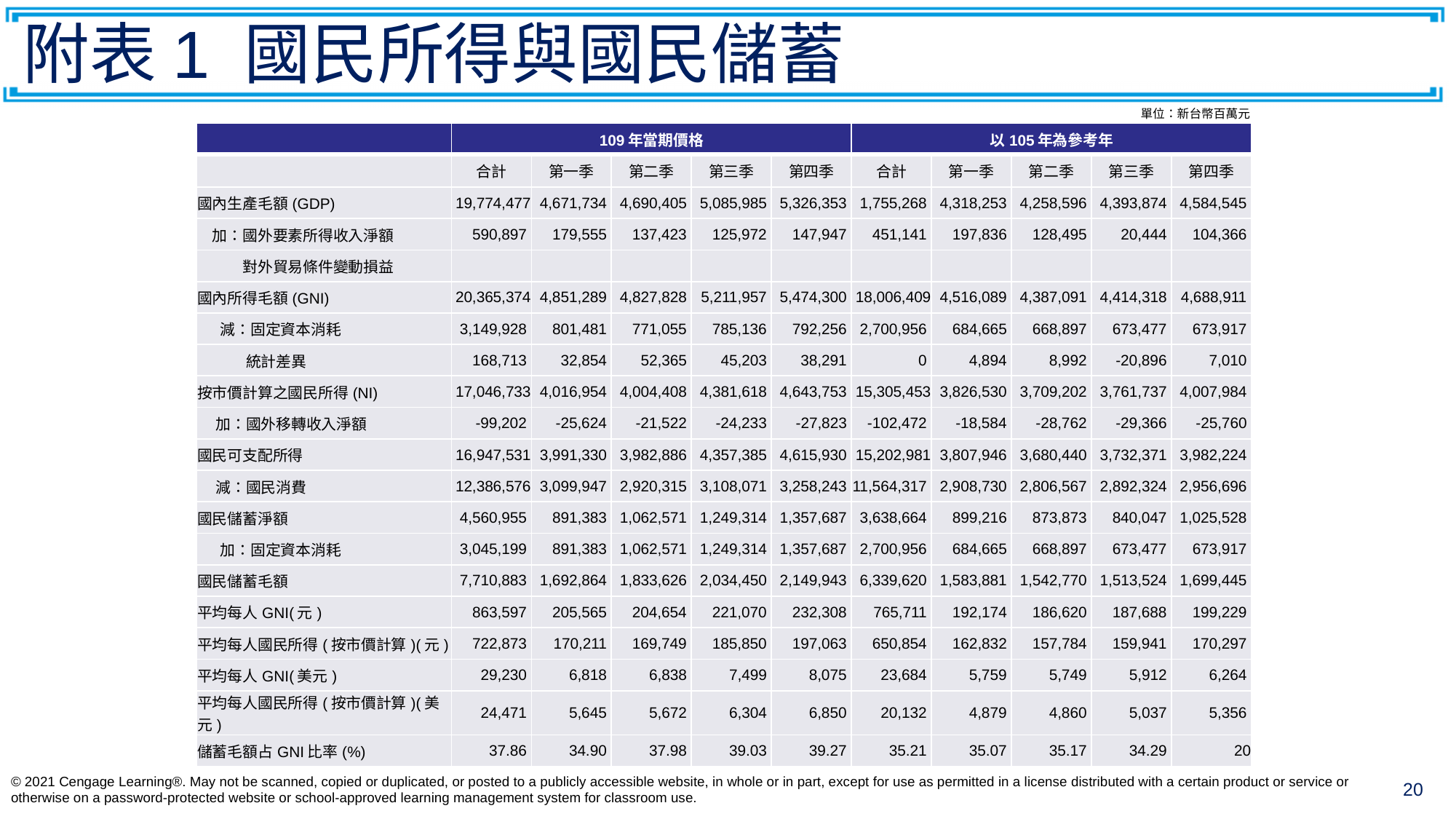

# 附表1 國民所得與國民儲蓄
單位：新台幣百萬元
|  | 109年當期價格 |  |  |  |  | 以105年為參考年 |  |  |  |  |
| --- | --- | --- | --- | --- | --- | --- | --- | --- | --- | --- |
|  | 合計 | 第一季 | 第二季 | 第三季 | 第四季 | 合計 | 第一季 | 第二季 | 第三季 | 第四季 |
| 國內生產毛額(GDP) | 19,774,477 | 4,671,734 | 4,690,405 | 5,085,985 | 5,326,353 | 1,755,268 | 4,318,253 | 4,258,596 | 4,393,874 | 4,584,545 |
| 加：國外要素所得收入淨額 | 590,897 | 179,555 | 137,423 | 125,972 | 147,947 | 451,141 | 197,836 | 128,495 | 20,444 | 104,366 |
| 對外貿易條件變動損益 |  |  |  |  |  |  |  |  |  |  |
| 國內所得毛額(GNI) | 20,365,374 | 4,851,289 | 4,827,828 | 5,211,957 | 5,474,300 | 18,006,409 | 4,516,089 | 4,387,091 | 4,414,318 | 4,688,911 |
| 減：固定資本消耗 | 3,149,928 | 801,481 | 771,055 | 785,136 | 792,256 | 2,700,956 | 684,665 | 668,897 | 673,477 | 673,917 |
| 統計差異 | 168,713 | 32,854 | 52,365 | 45,203 | 38,291 | 0 | 4,894 | 8,992 | -20,896 | 7,010 |
| 按市價計算之國民所得(NI) | 17,046,733 | 4,016,954 | 4,004,408 | 4,381,618 | 4,643,753 | 15,305,453 | 3,826,530 | 3,709,202 | 3,761,737 | 4,007,984 |
| 加：國外移轉收入淨額 | -99,202 | -25,624 | -21,522 | -24,233 | -27,823 | -102,472 | -18,584 | -28,762 | -29,366 | -25,760 |
| 國民可支配所得 | 16,947,531 | 3,991,330 | 3,982,886 | 4,357,385 | 4,615,930 | 15,202,981 | 3,807,946 | 3,680,440 | 3,732,371 | 3,982,224 |
| 減：國民消費 | 12,386,576 | 3,099,947 | 2,920,315 | 3,108,071 | 3,258,243 | 11,564,317 | 2,908,730 | 2,806,567 | 2,892,324 | 2,956,696 |
| 國民儲蓄淨額 | 4,560,955 | 891,383 | 1,062,571 | 1,249,314 | 1,357,687 | 3,638,664 | 899,216 | 873,873 | 840,047 | 1,025,528 |
| 加：固定資本消耗 | 3,045,199 | 891,383 | 1,062,571 | 1,249,314 | 1,357,687 | 2,700,956 | 684,665 | 668,897 | 673,477 | 673,917 |
| 國民儲蓄毛額 | 7,710,883 | 1,692,864 | 1,833,626 | 2,034,450 | 2,149,943 | 6,339,620 | 1,583,881 | 1,542,770 | 1,513,524 | 1,699,445 |
| 平均每人GNI(元) | 863,597 | 205,565 | 204,654 | 221,070 | 232,308 | 765,711 | 192,174 | 186,620 | 187,688 | 199,229 |
| 平均每人國民所得(按市價計算)(元) | 722,873 | 170,211 | 169,749 | 185,850 | 197,063 | 650,854 | 162,832 | 157,784 | 159,941 | 170,297 |
| 平均每人GNI(美元) | 29,230 | 6,818 | 6,838 | 7,499 | 8,075 | 23,684 | 5,759 | 5,749 | 5,912 | 6,264 |
| 平均每人國民所得(按市價計算)(美元) | 24,471 | 5,645 | 5,672 | 6,304 | 6,850 | 20,132 | 4,879 | 4,860 | 5,037 | 5,356 |
| 儲蓄毛額占GNI比率(%) | 37.86 | 34.90 | 37.98 | 39.03 | 39.27 | 35.21 | 35.07 | 35.17 | 34.29 | 20 |
© 2021 Cengage Learning®. May not be scanned, copied or duplicated, or posted to a publicly accessible website, in whole or in part, except for use as permitted in a license distributed with a certain product or service or otherwise on a password-protected website or school-approved learning management system for classroom use.
20